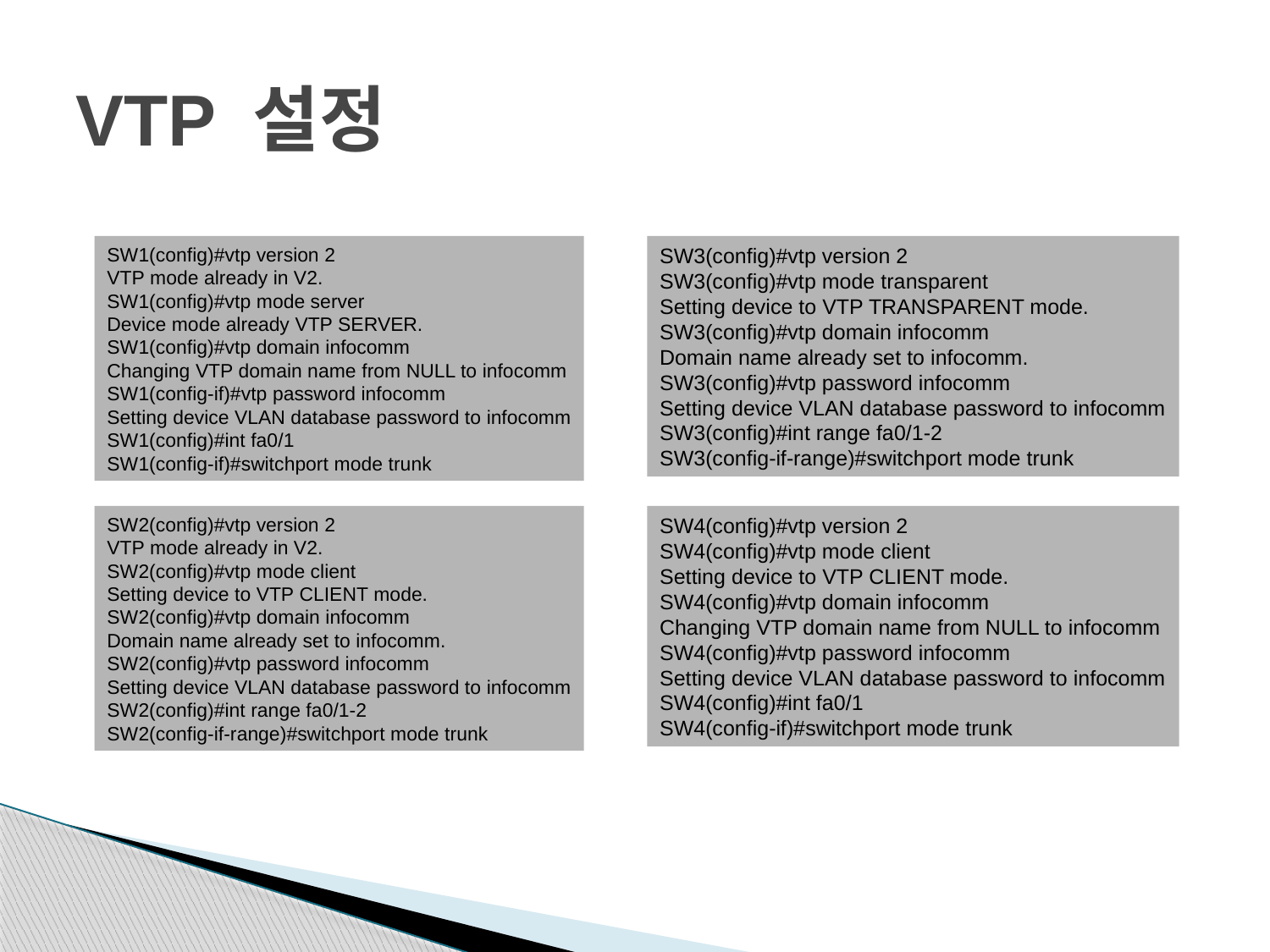

# VTP 설정
SW1(config)#vtp version 2
VTP mode already in V2.
SW1(config)#vtp mode server
Device mode already VTP SERVER.
SW1(config)#vtp domain infocomm
Changing VTP domain name from NULL to infocomm
SW1(config-if)#vtp password infocomm
Setting device VLAN database password to infocomm
SW1(config)#int fa0/1
SW1(config-if)#switchport mode trunk
SW3(config)#vtp version 2
SW3(config)#vtp mode transparent
Setting device to VTP TRANSPARENT mode.
SW3(config)#vtp domain infocomm
Domain name already set to infocomm.
SW3(config)#vtp password infocomm
Setting device VLAN database password to infocomm
SW3(config)#int range fa0/1-2
SW3(config-if-range)#switchport mode trunk
SW2(config)#vtp version 2
VTP mode already in V2.
SW2(config)#vtp mode client
Setting device to VTP CLIENT mode.
SW2(config)#vtp domain infocomm
Domain name already set to infocomm.
SW2(config)#vtp password infocomm
Setting device VLAN database password to infocomm
SW2(config)#int range fa0/1-2
SW2(config-if-range)#switchport mode trunk
SW4(config)#vtp version 2
SW4(config)#vtp mode client
Setting device to VTP CLIENT mode.
SW4(config)#vtp domain infocomm
Changing VTP domain name from NULL to infocomm
SW4(config)#vtp password infocomm
Setting device VLAN database password to infocomm
SW4(config)#int fa0/1
SW4(config-if)#switchport mode trunk